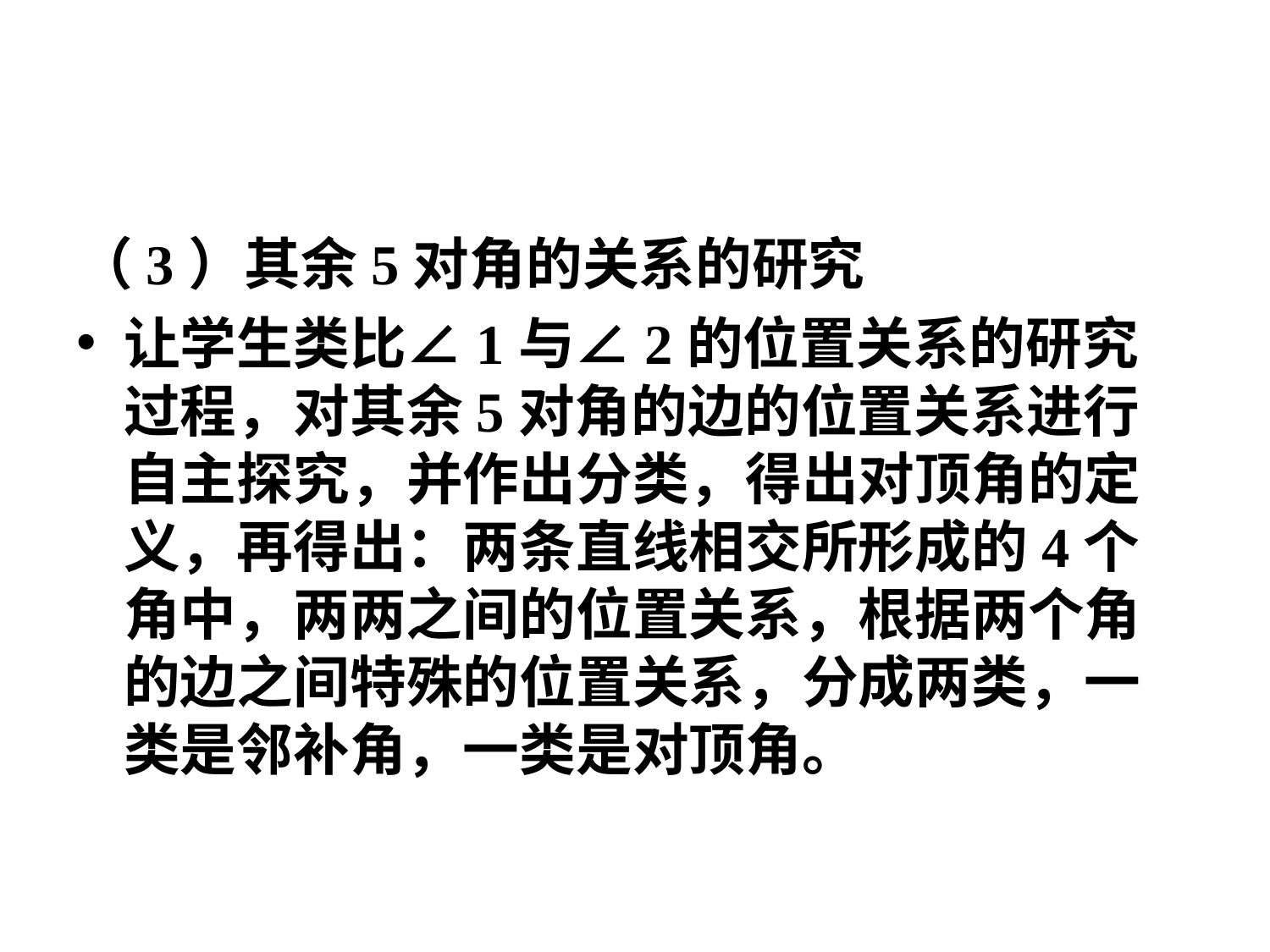

#
（3）其余5对角的关系的研究
让学生类比∠1与∠2的位置关系的研究过程，对其余5对角的边的位置关系进行自主探究，并作出分类，得出对顶角的定义，再得出：两条直线相交所形成的4个角中，两两之间的位置关系，根据两个角的边之间特殊的位置关系，分成两类，一类是邻补角，一类是对顶角。